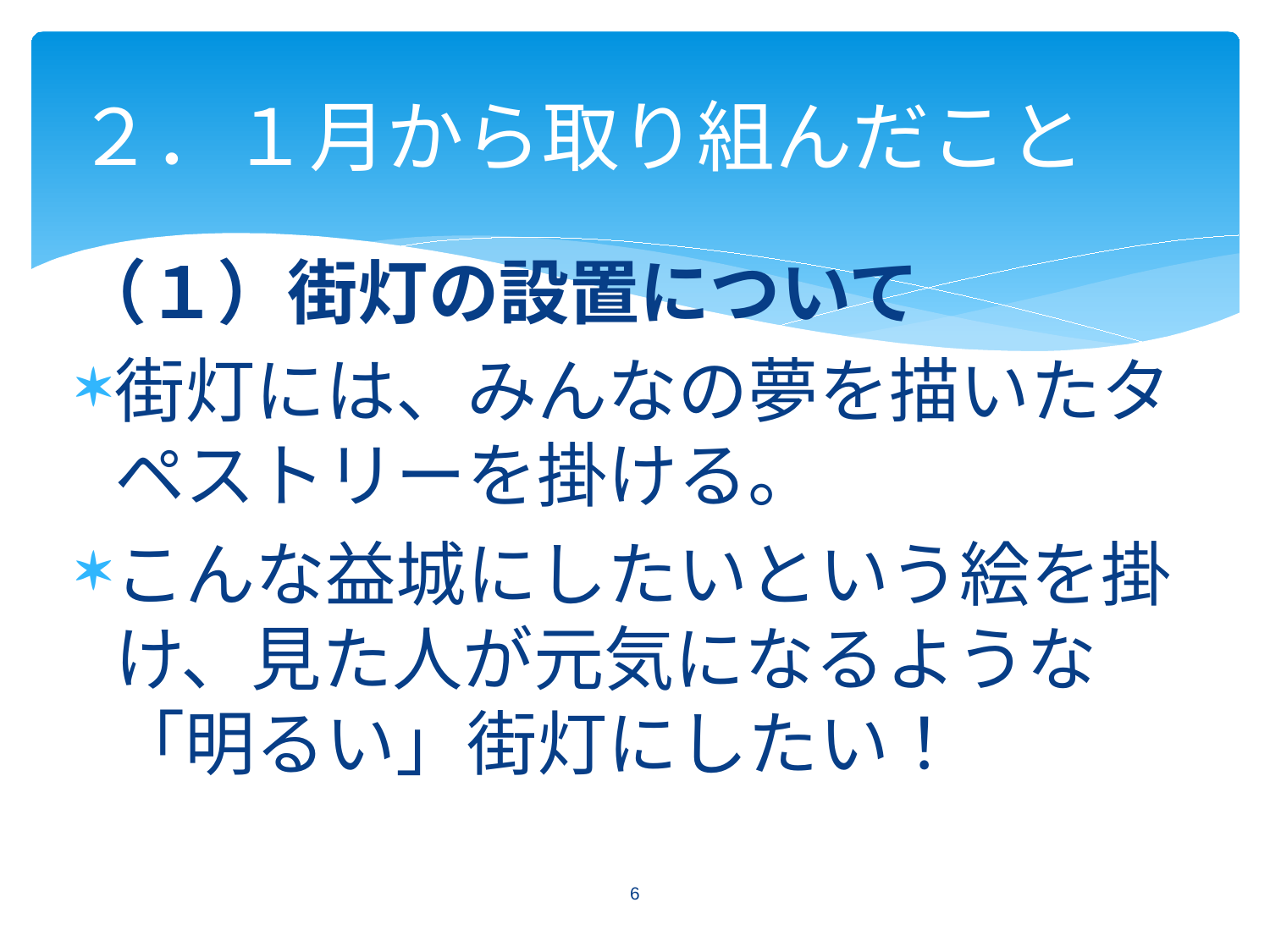

# ２．１月から取り組んだこと
（１）街灯の設置について
街灯には、みんなの夢を描いたタペストリーを掛ける。
こんな益城にしたいという絵を掛け、見た人が元気になるような「明るい」街灯にしたい！

6